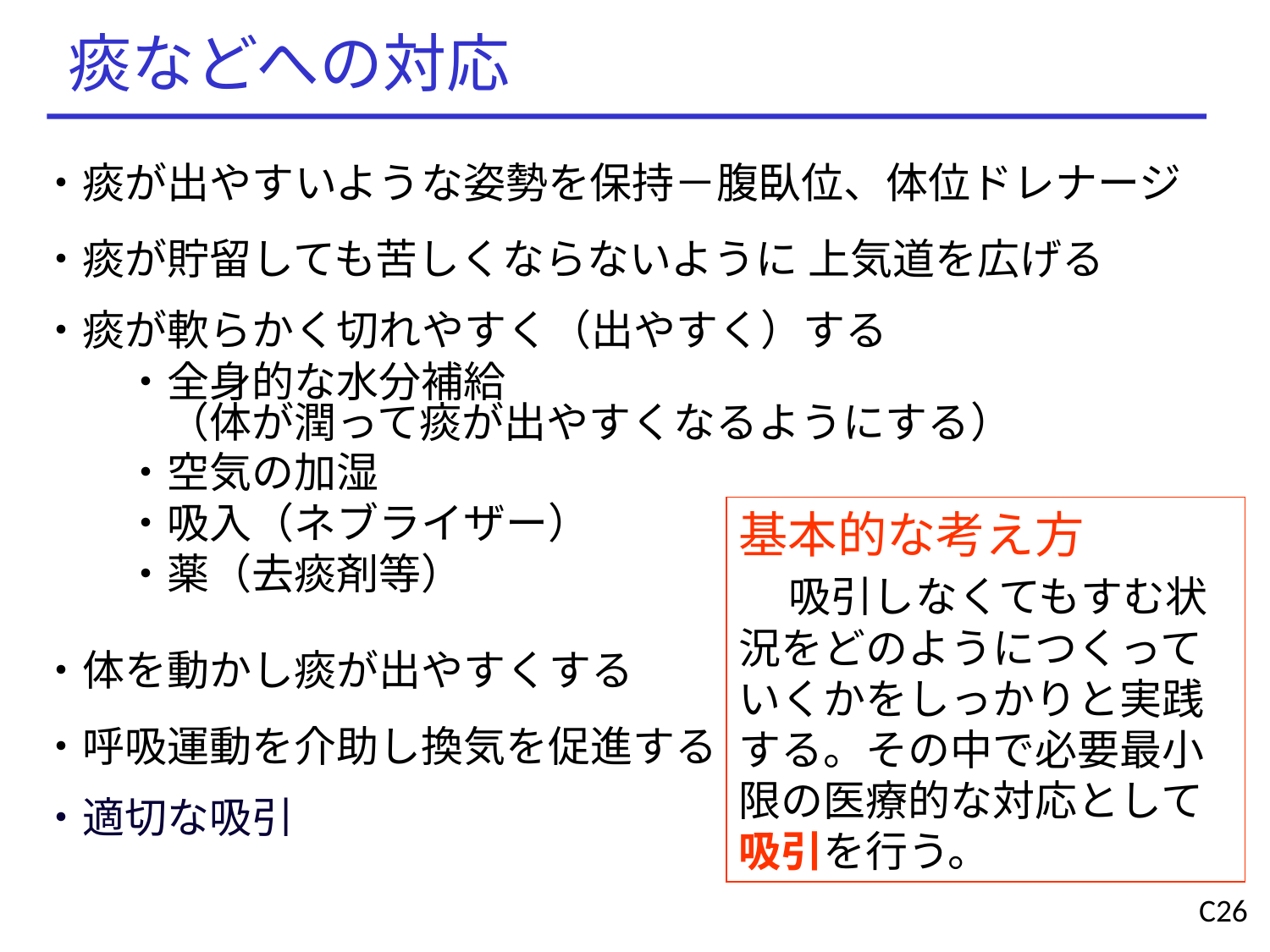

痰などへの対応

・痰が出やすいような姿勢を保持－腹臥位、体位ドレナージ
・痰が貯留しても苦しくならないように 上気道を広げる

・痰が軟らかく切れやすく（出やすく）する

　　・全身的な水分補給
　　　（体が潤って痰が出やすくなるようにする）
　　・空気の加湿
　　・吸入（ネブライザー）
　　・薬（去痰剤等）

・体を動かし痰が出やすくする
・呼吸運動を介助し換気を促進する

・適切な吸引
基本的な考え方
　吸引しなくてもすむ状況をどのようにつくっていくかをしっかりと実践する。その中で必要最小限の医療的な対応として吸引を行う。
C26